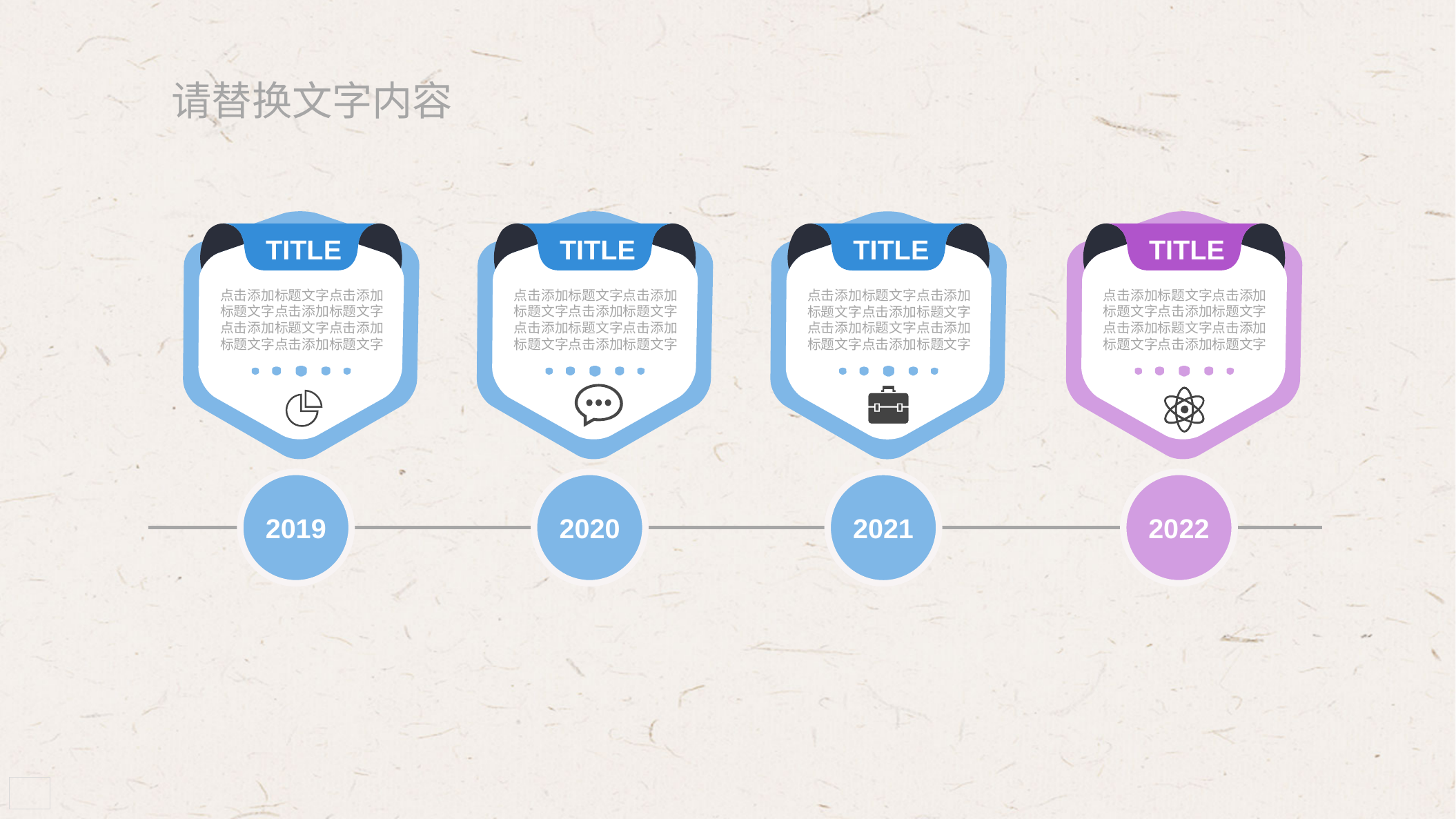

请替换文字内容

TITLE
TITLE
TITLE
TITLE
点击添加标题文字点击添加标题文字点击添加标题文字点击添加标题文字点击添加标题文字点击添加标题文字
点击添加标题文字点击添加标题文字点击添加标题文字点击添加标题文字点击添加标题文字点击添加标题文字
点击添加标题文字点击添加标题文字点击添加标题文字点击添加标题文字点击添加标题文字点击添加标题文字
点击添加标题文字点击添加标题文字点击添加标题文字点击添加标题文字点击添加标题文字点击添加标题文字

2019
2020
2022
2021
11